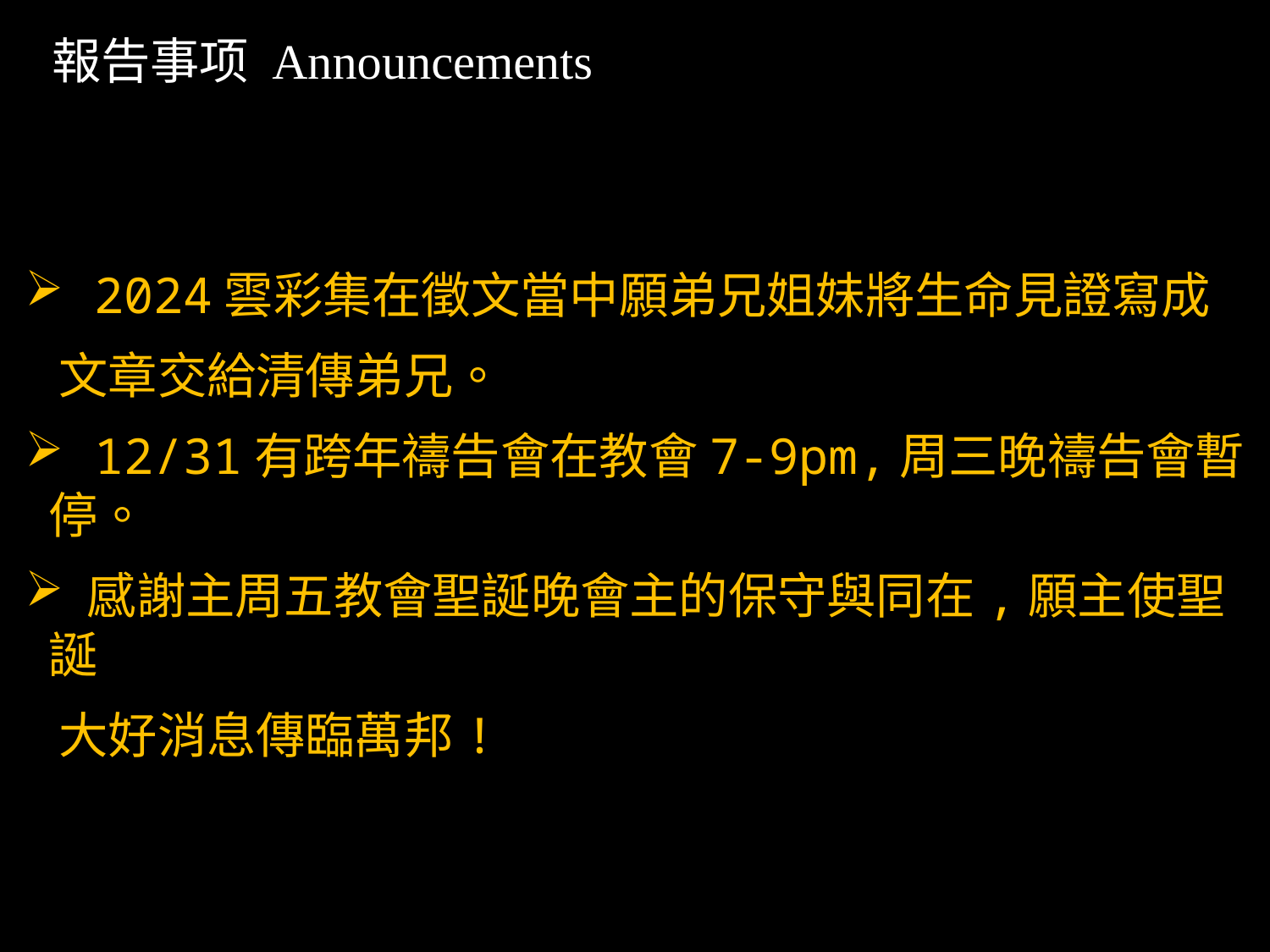

報告事项 Announcements
 2024雲彩集在徵文當中願弟兄姐妹將生命見證寫成
  文章交給清傳弟兄。
 12/31有跨年禱告會在教會7-9pm,周三晚禱告會暫停。
 感謝主周五教會聖誕晚會主的保守與同在,願主使聖誕
  大好消息傳臨萬邦!